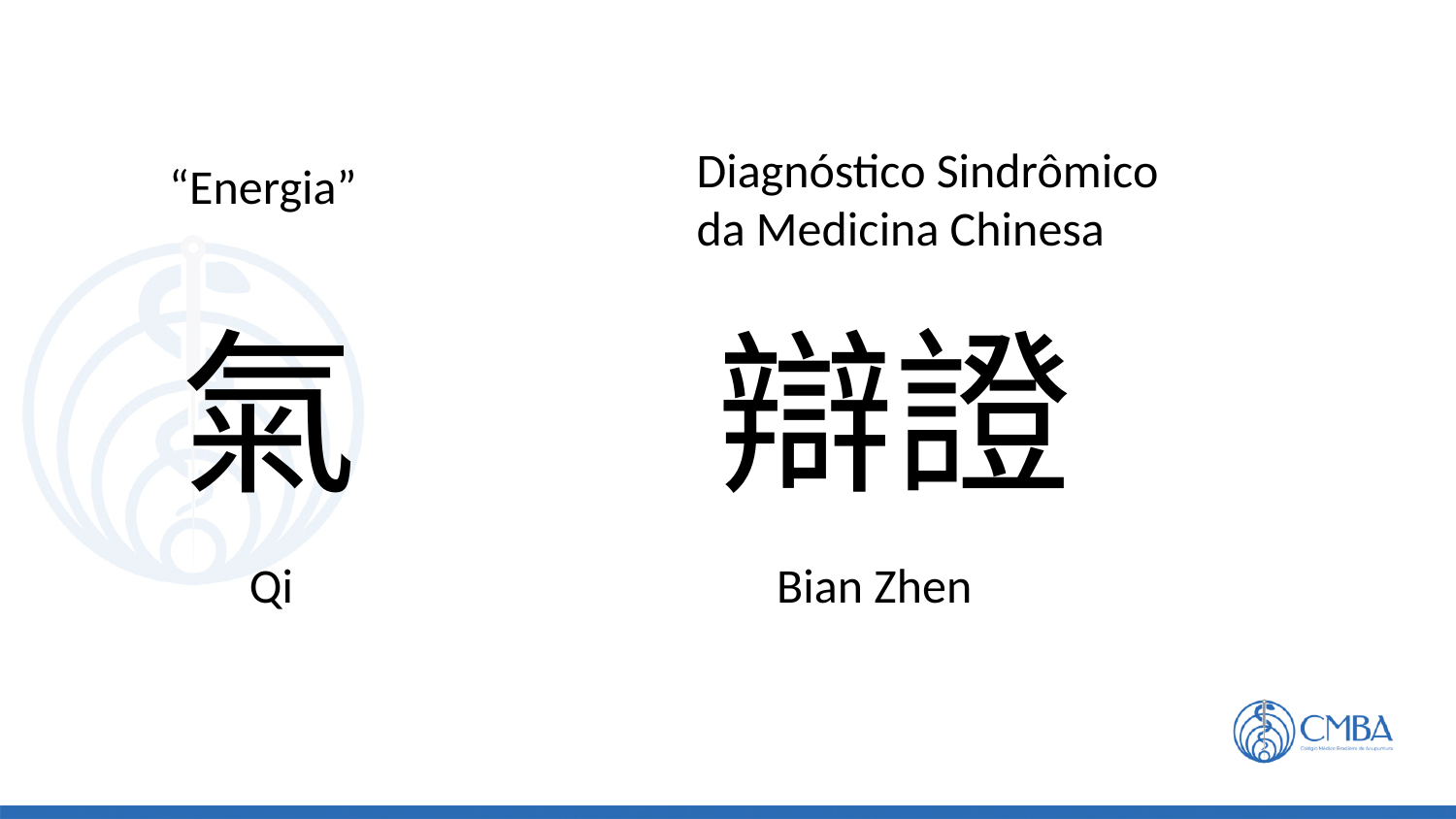

Diagnóstico Sindrômico da Medicina Chinesa
“Energia”
氣         辯證
Qi
Bian Zhen